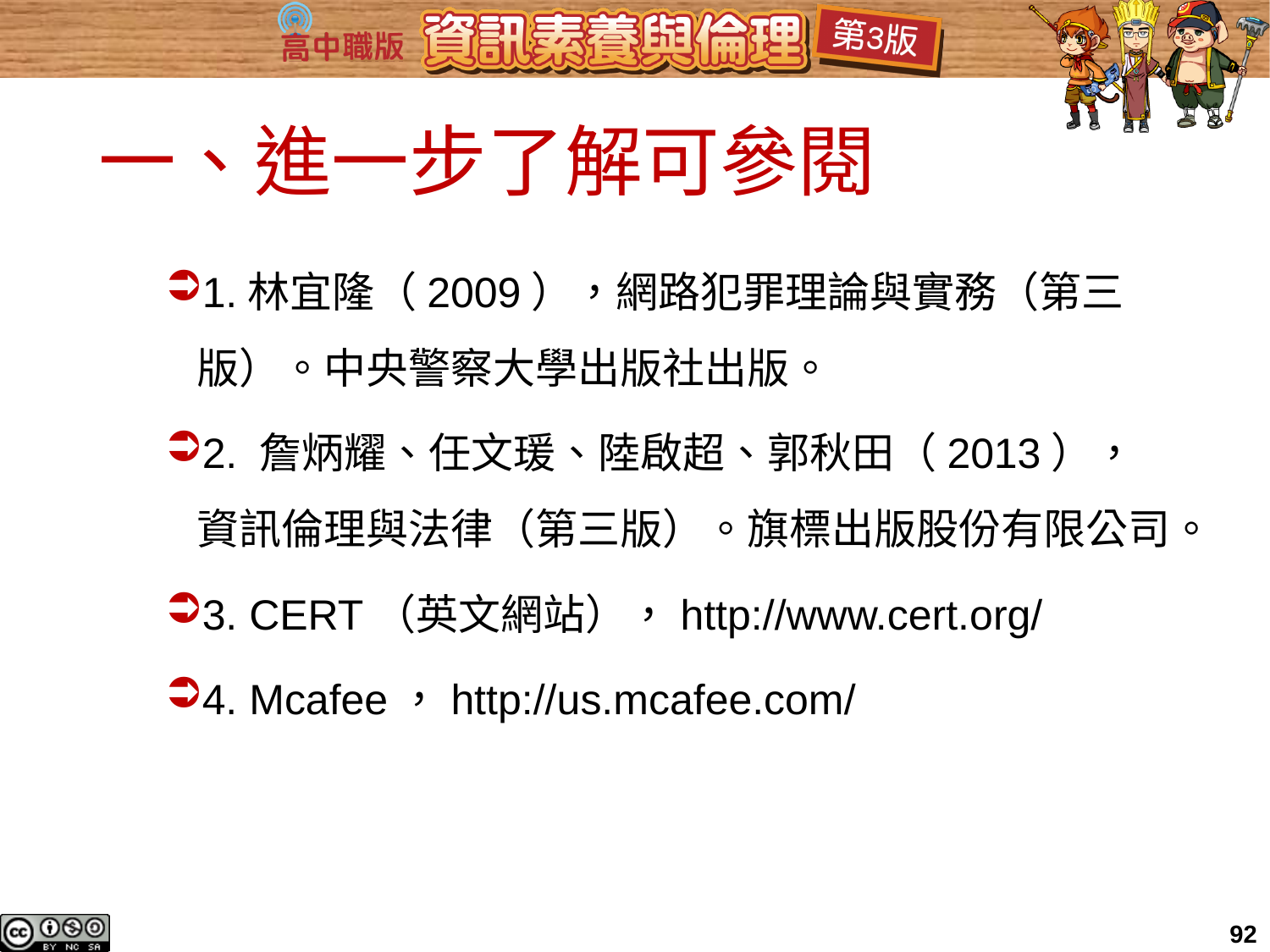

# 一、進一步了解可參閱
1.林宜隆（2009），網路犯罪理論與實務（第三版）。中央警察大學出版社出版。
2. 詹炳耀、任文瑗、陸啟超、郭秋田（2013），資訊倫理與法律（第三版）。旗標出版股份有限公司。
3. CERT（英文網站），http://www.cert.org/
4. Mcafee，http://us.mcafee.com/
92